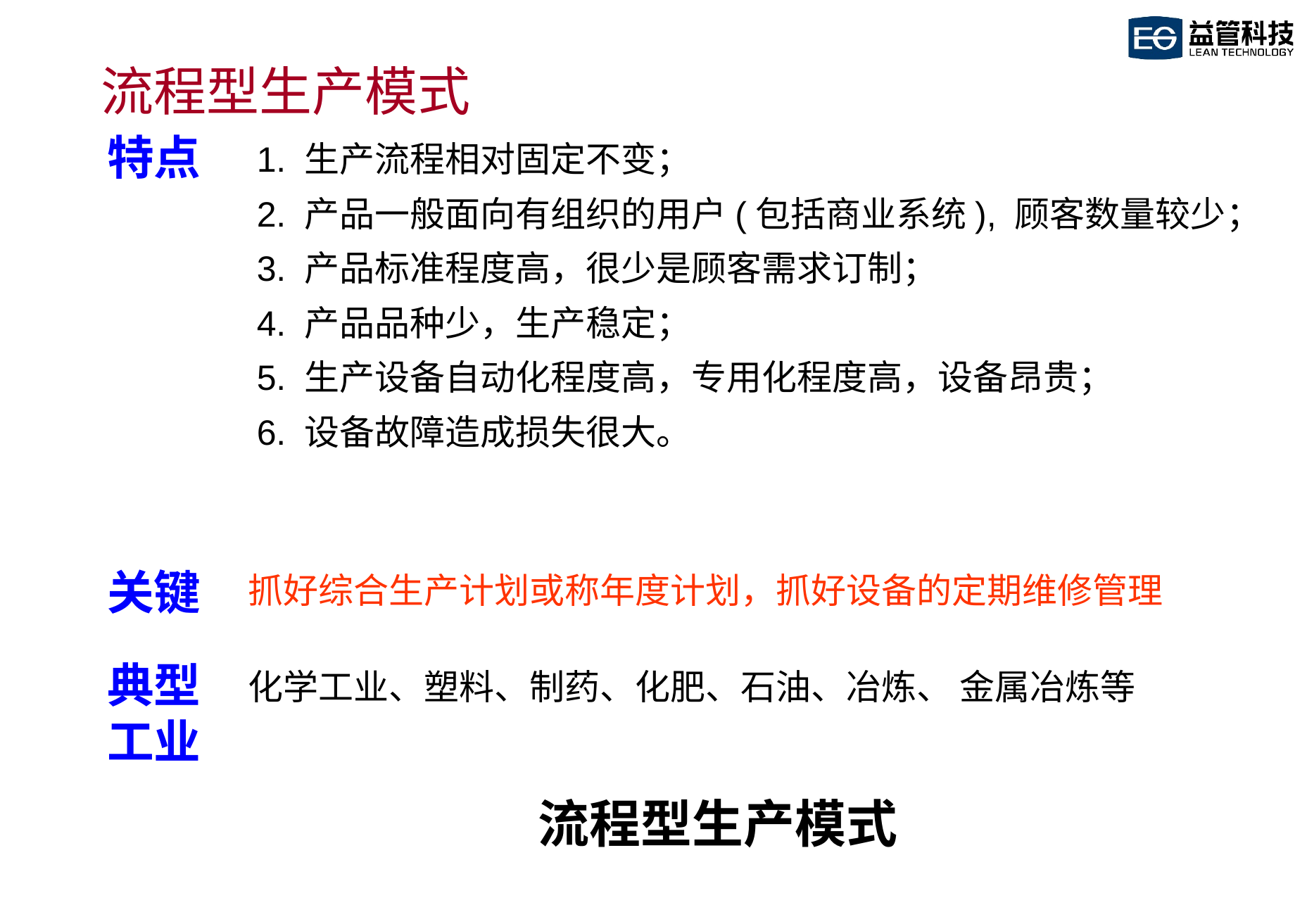

流程型生产模式
特点
1. 生产流程相对固定不变；
2. 产品一般面向有组织的用户(包括商业系统), 顾客数量较少；
3. 产品标准程度高，很少是顾客需求订制；
4. 产品品种少，生产稳定；
5. 生产设备自动化程度高，专用化程度高，设备昂贵；
6. 设备故障造成损失很大。
关键
抓好综合生产计划或称年度计划，抓好设备的定期维修管理
典型工业
化学工业、塑料、制药、化肥、石油、冶炼、 金属冶炼等
# 流程型生产模式